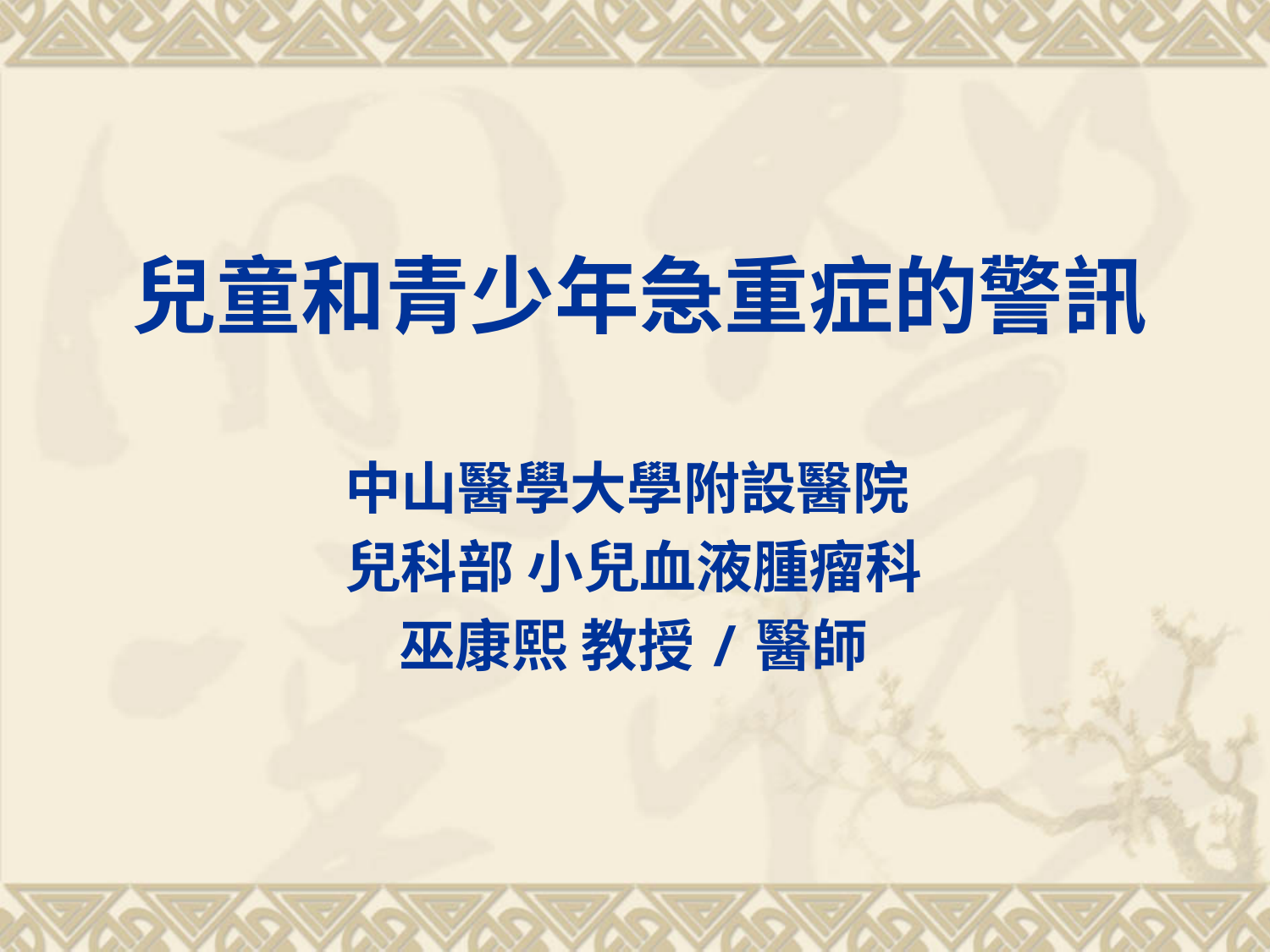

兒童和青少年急重症的警訊
中山醫學大學附設醫院
兒科部 小兒血液腫瘤科
巫康熙 教授/醫師